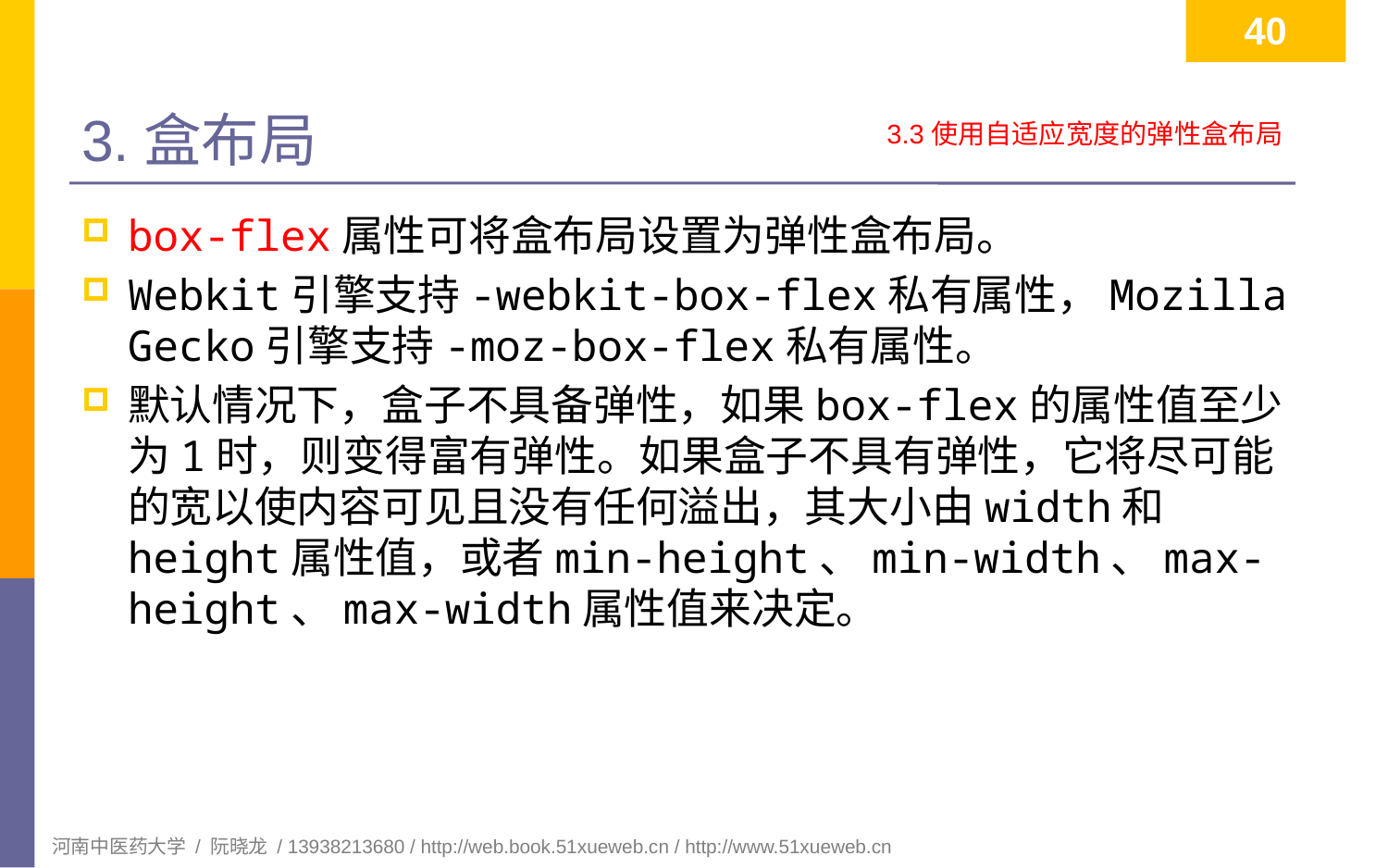

40
# 3.盒布局
3.3使用自适应宽度的弹性盒布局
box-flex属性可将盒布局设置为弹性盒布局。
Webkit引擎支持-webkit-box-flex私有属性，Mozilla Gecko引擎支持-moz-box-flex私有属性。
默认情况下，盒子不具备弹性，如果box-flex的属性值至少为1时，则变得富有弹性。如果盒子不具有弹性，它将尽可能的宽以使内容可见且没有任何溢出，其大小由width和height属性值，或者min-height、min-width、max-height、max-width属性值来决定。